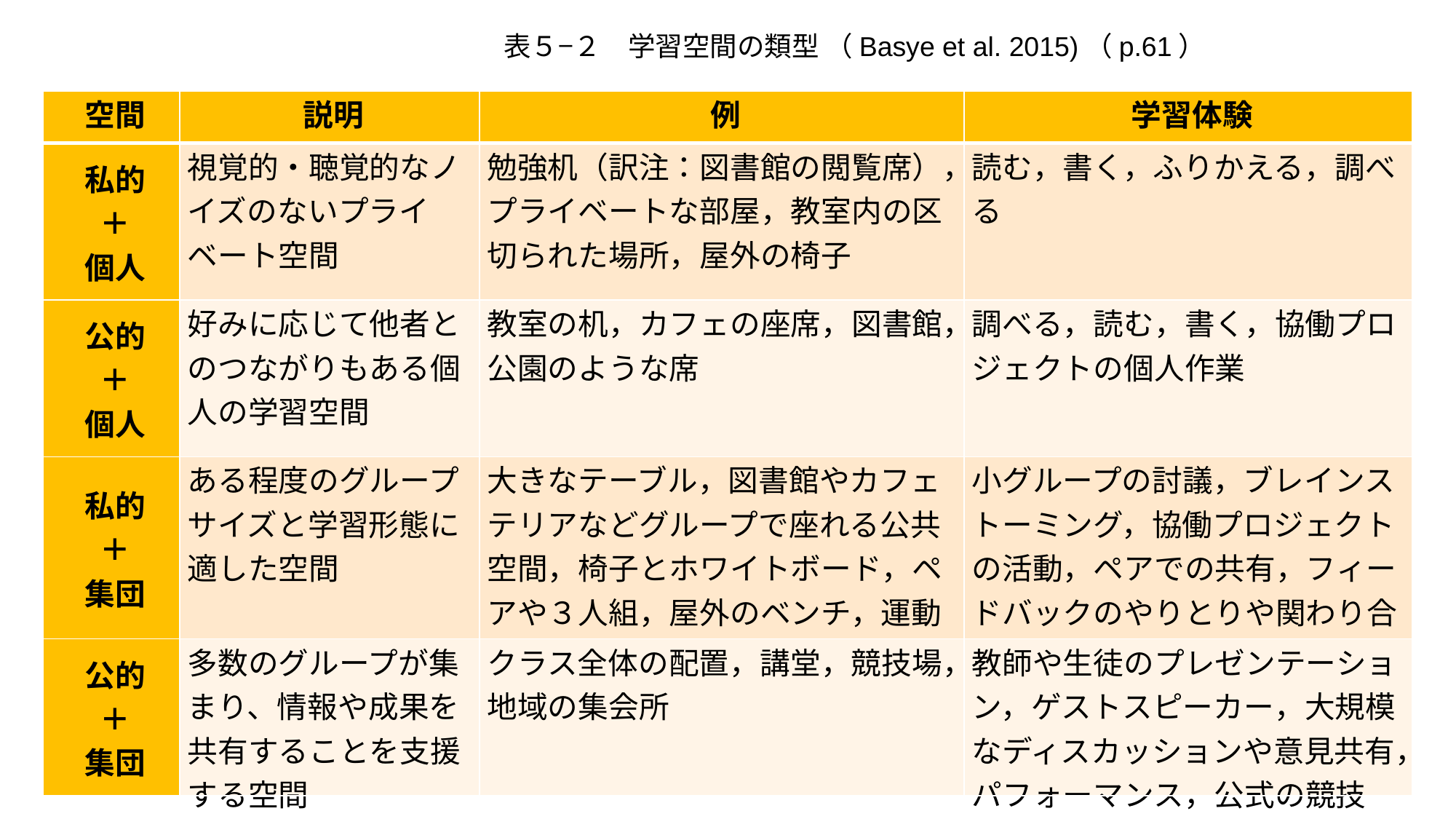

表５−２　学習空間の類型 （Basye et al. 2015)（p.61）
| 空間 | 説明 | 例 | 学習体験 |
| --- | --- | --- | --- |
| 私的 ＋ 個人 | 視覚的・聴覚的なノイズのないプライベート空間 | 勉強机（訳注：図書館の閲覧席），プライベートな部屋，教室内の区切られた場所，屋外の椅子 | 読む，書く，ふりかえる，調べる |
| 公的 ＋ 個人 | 好みに応じて他者とのつながりもある個人の学習空間 | 教室の机，カフェの座席，図書館，公園のような席 | 調べる，読む，書く，協働プロジェクトの個人作業 |
| 私的 ＋ 集団 | ある程度のグループサイズと学習形態に適した空間 | 大きなテーブル，図書館やカフェテリアなどグループで座れる公共空間，椅子とホワイトボード，ペアや３人組，屋外のベンチ，運動場 | 小グループの討議，ブレインストーミング，協働プロジェクトの活動，ペアでの共有，フィードバックのやりとりや関わり合い，授業外の遊び |
| 公的 ＋ 集団 | 多数のグループが集まり、情報や成果を共有することを支援する空間 | クラス全体の配置，講堂，競技場，地域の集会所 | 教師や生徒のプレゼンテーション，ゲストスピーカー，大規模なディスカッションや意見共有，パフォーマンス，公式の競技 |